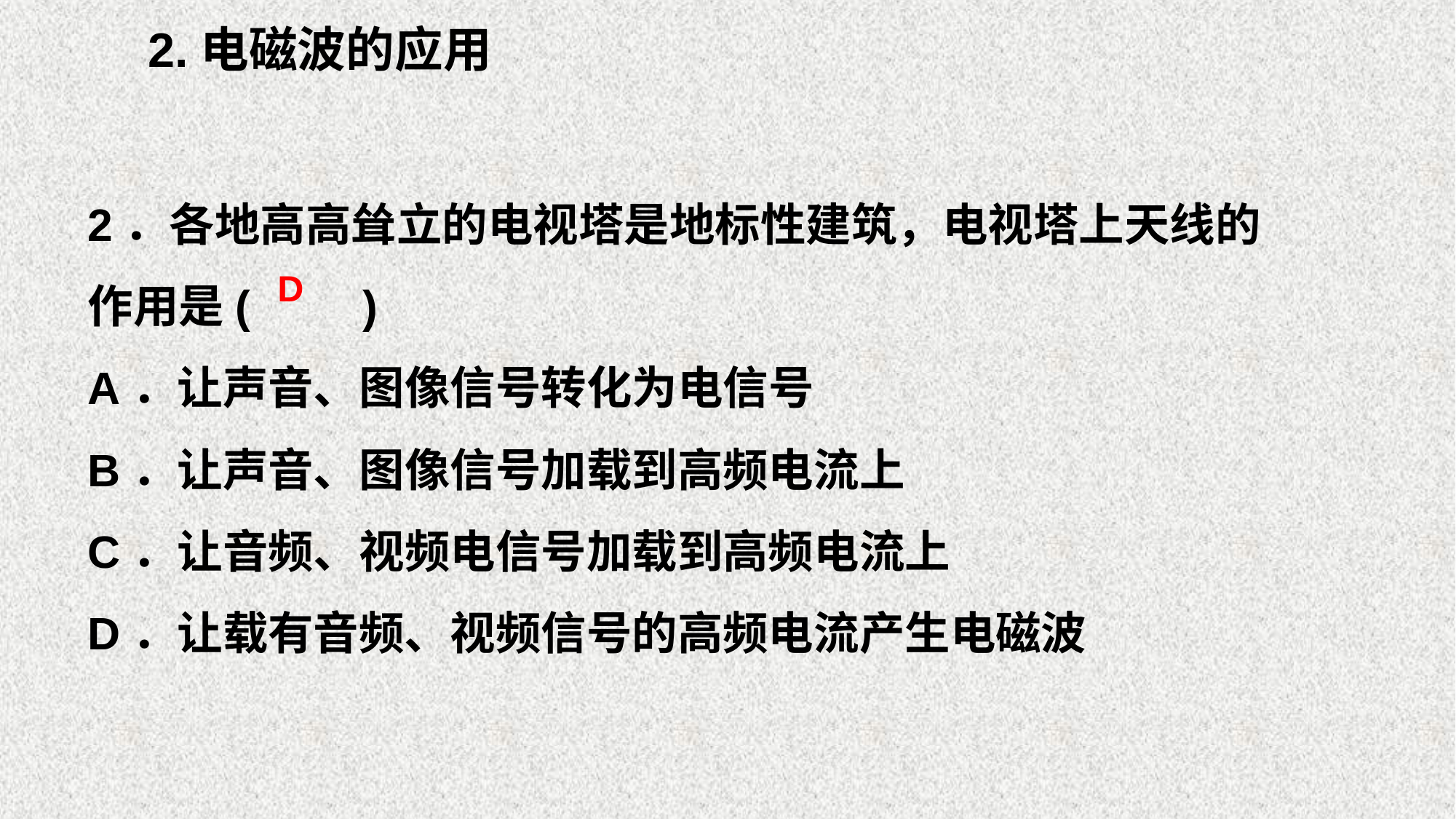

2.电磁波的应用
2．各地高高耸立的电视塔是地标性建筑，电视塔上天线的作用是(　　)
A．让声音、图像信号转化为电信号
B．让声音、图像信号加载到高频电流上
C．让音频、视频电信号加载到高频电流上
D．让载有音频、视频信号的高频电流产生电磁波
D